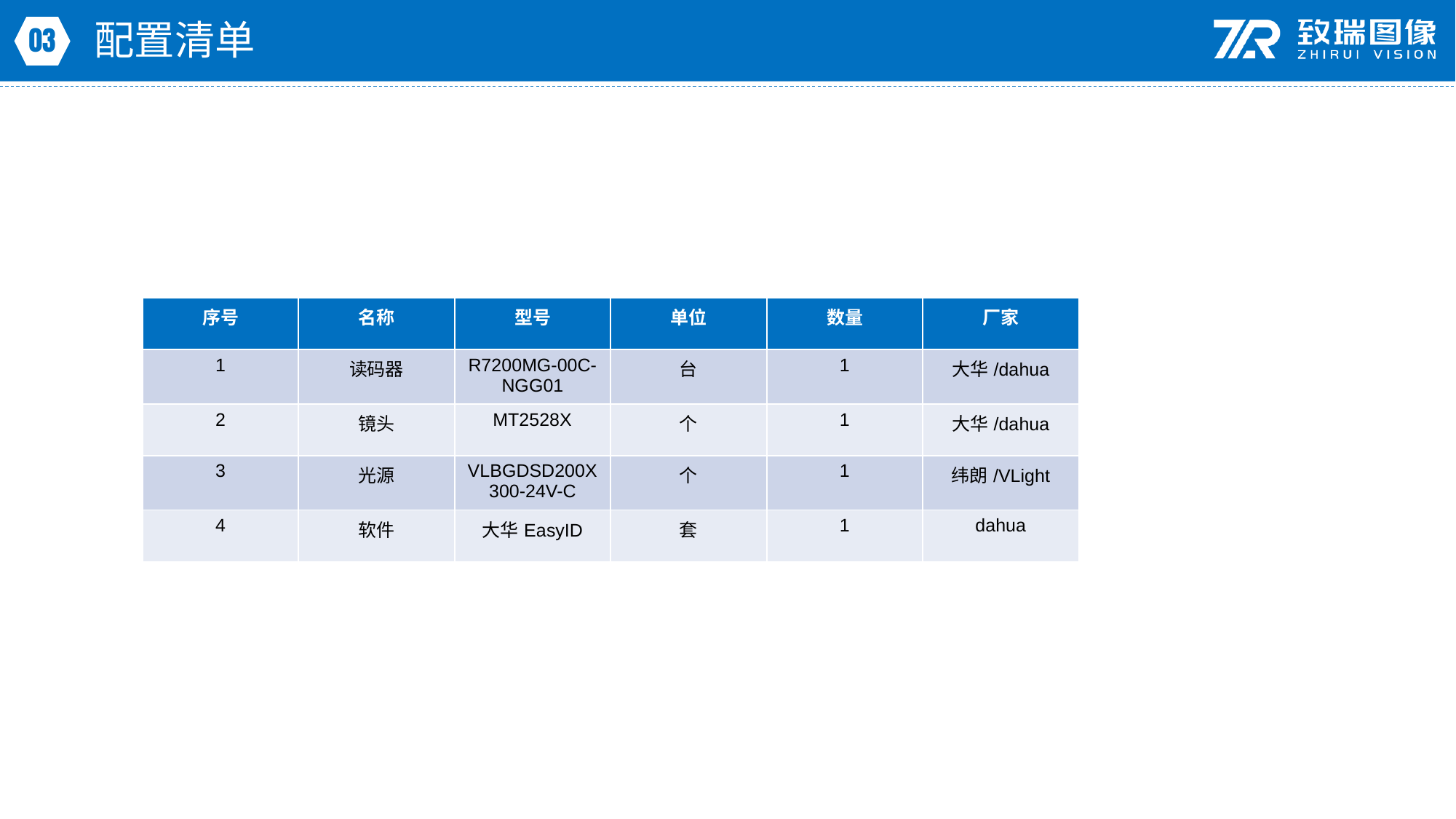

配置清单
03
| 序号 | 名称 | 型号 | 单位 | 数量 | 厂家 |
| --- | --- | --- | --- | --- | --- |
| 1 | 读码器 | R7200MG-00C-NGG01 | 台 | 1 | 大华/dahua |
| 2 | 镜头 | MT2528X | 个 | 1 | 大华/dahua |
| 3 | 光源 | VLBGDSD200X300-24V-C | 个 | 1 | 纬朗/VLight |
| 4 | 软件 | 大华EasyID | 套 | 1 | dahua |